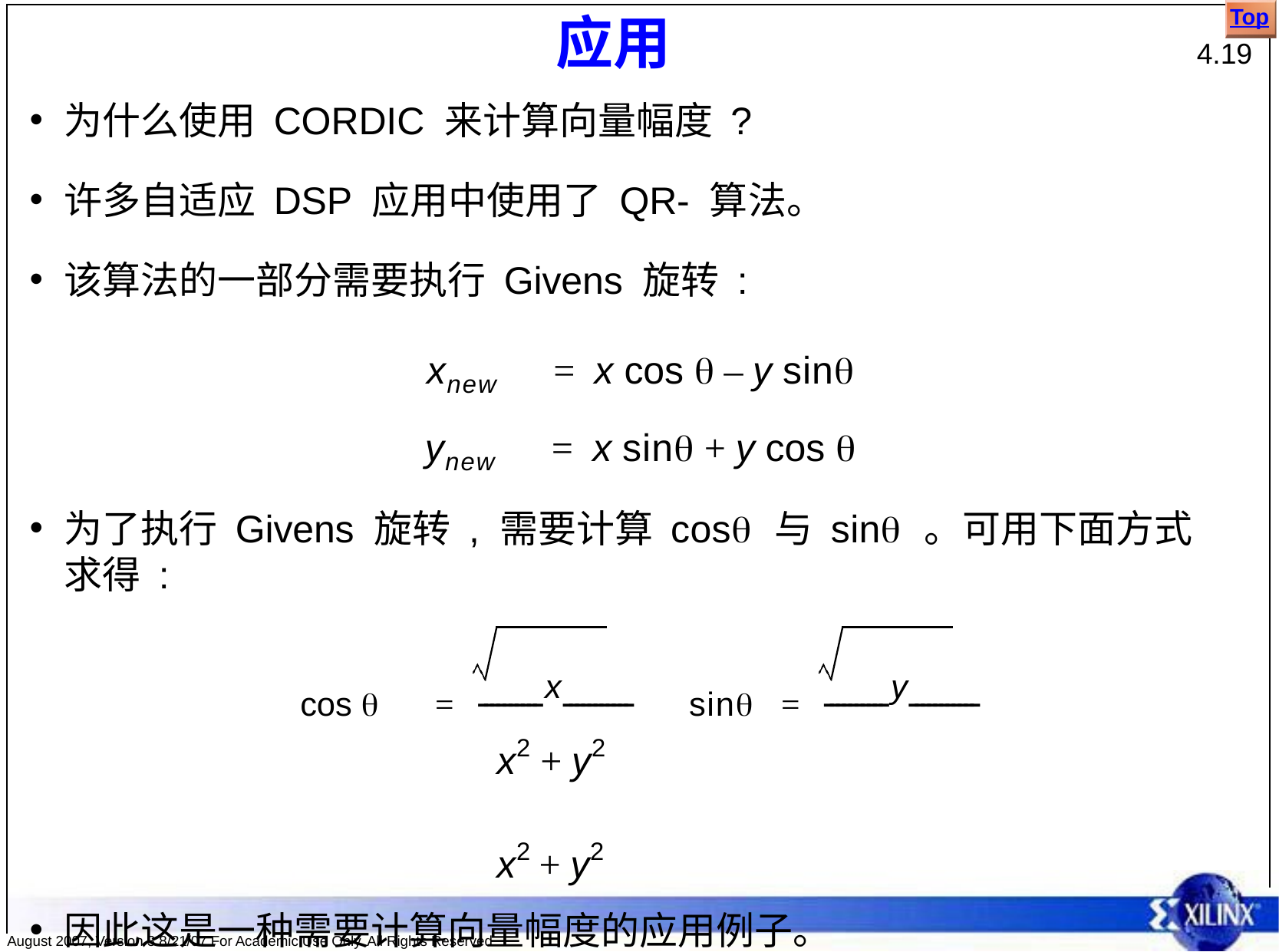

Top
# 应用
4.19
为什么使用 CORDIC 来计算向量幅度 ?
许多自适应 DSP 应用中使用了 QR- 算法。
该算法的一部分需要执行 Givens 旋转 :
xnew	=	x cos θ – y sinθ
ynew	=	x sinθ + y cos θ
为了执行 Givens 旋转 , 需要计算 cosθ 与 sinθ 。可用下面方式求得 :

cos θ	=	----------x-----------	sinθ	=	----------y-----------
x2 + y2	x2 + y2
因此这是一种需要计算向量幅度的应用例子。

August 2007, Version 3.8/21/07 For Academic Use Only. All Rights Reserved